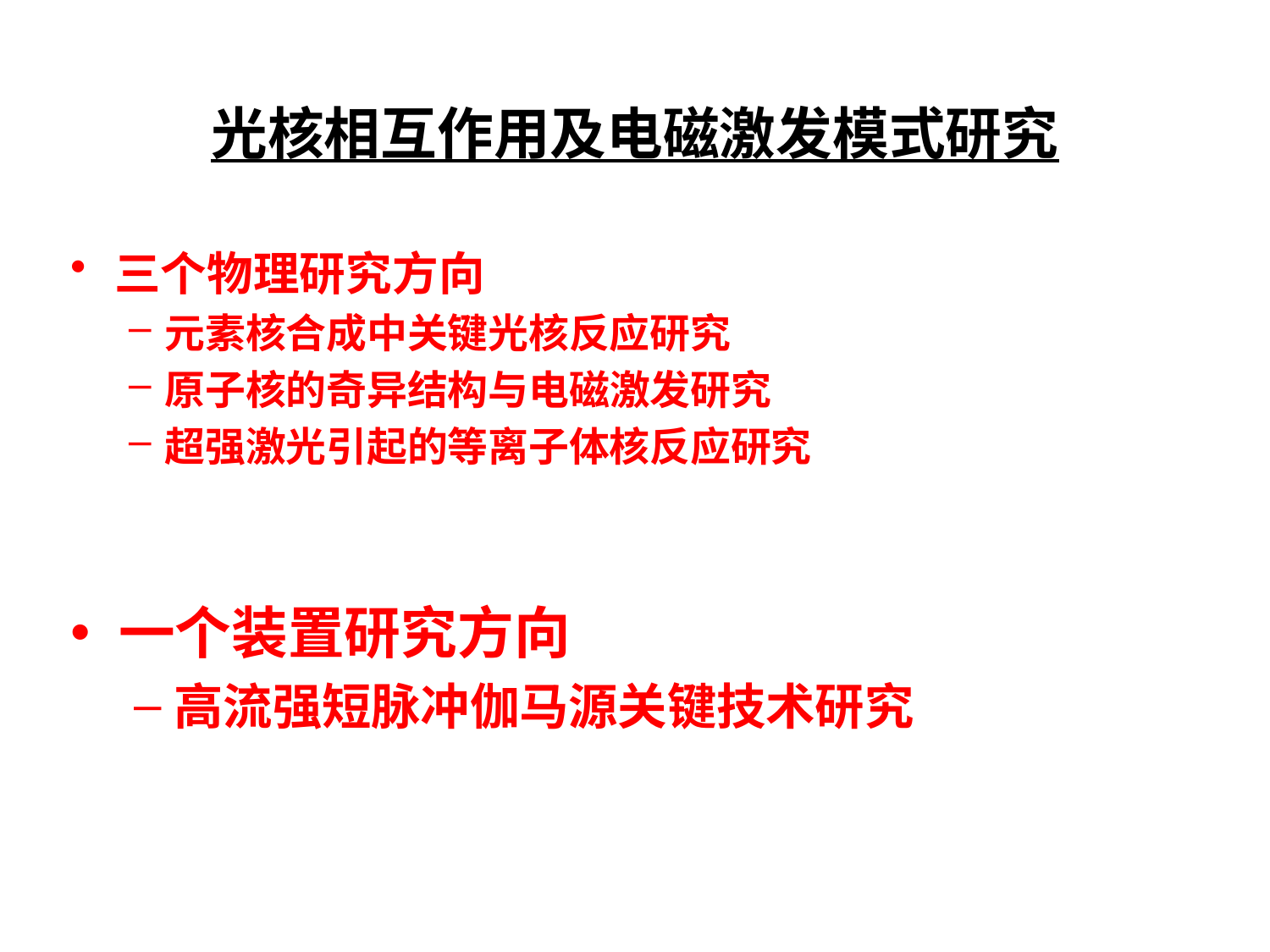

光核相互作用及电磁激发模式研究
三个物理研究方向
元素核合成中关键光核反应研究
原子核的奇异结构与电磁激发研究
超强激光引起的等离子体核反应研究

一个装置研究方向
高流强短脉冲伽马源关键技术研究